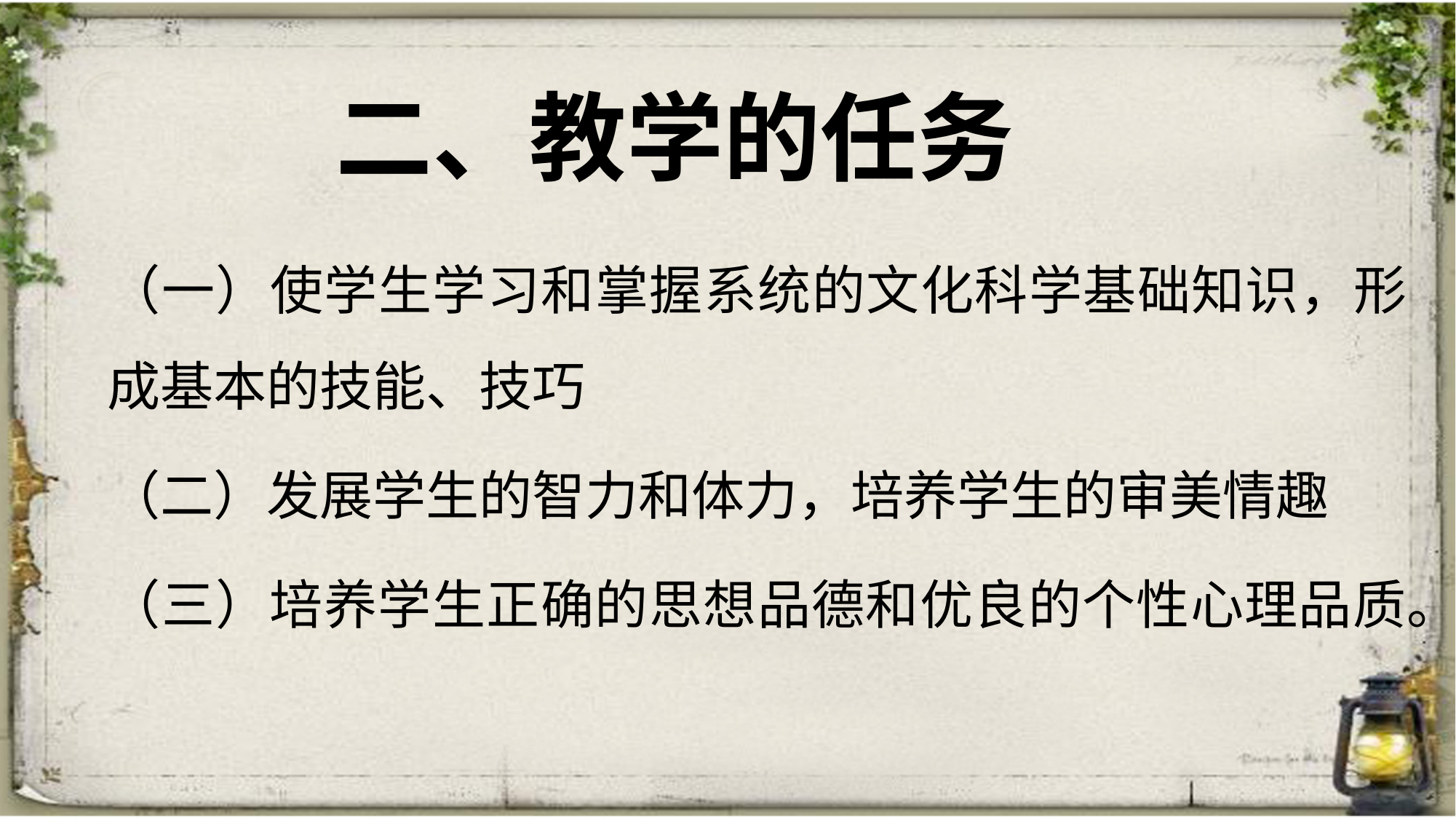

# 二、教学的任务
（一）使学生学习和掌握系统的文化科学基础知识，形成基本的技能、技巧
（二）发展学生的智力和体力，培养学生的审美情趣
（三）培养学生正确的思想品德和优良的个性心理品质。